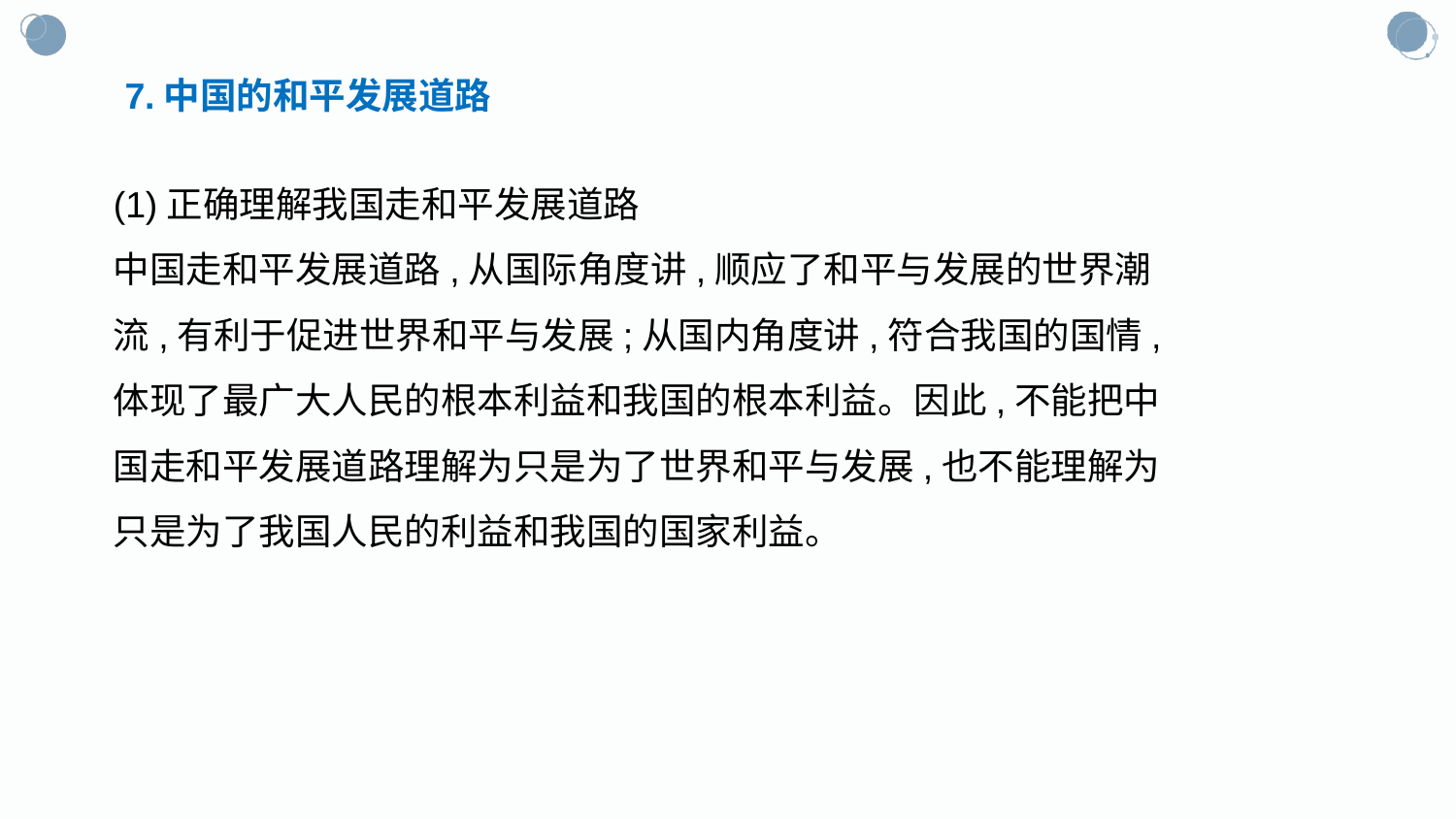

7.中国的和平发展道路
(1)正确理解我国走和平发展道路
中国走和平发展道路,从国际角度讲,顺应了和平与发展的世界潮流,有利于促进世界和平与发展;从国内角度讲,符合我国的国情,体现了最广大人民的根本利益和我国的根本利益。因此,不能把中国走和平发展道路理解为只是为了世界和平与发展,也不能理解为只是为了我国人民的利益和我国的国家利益。